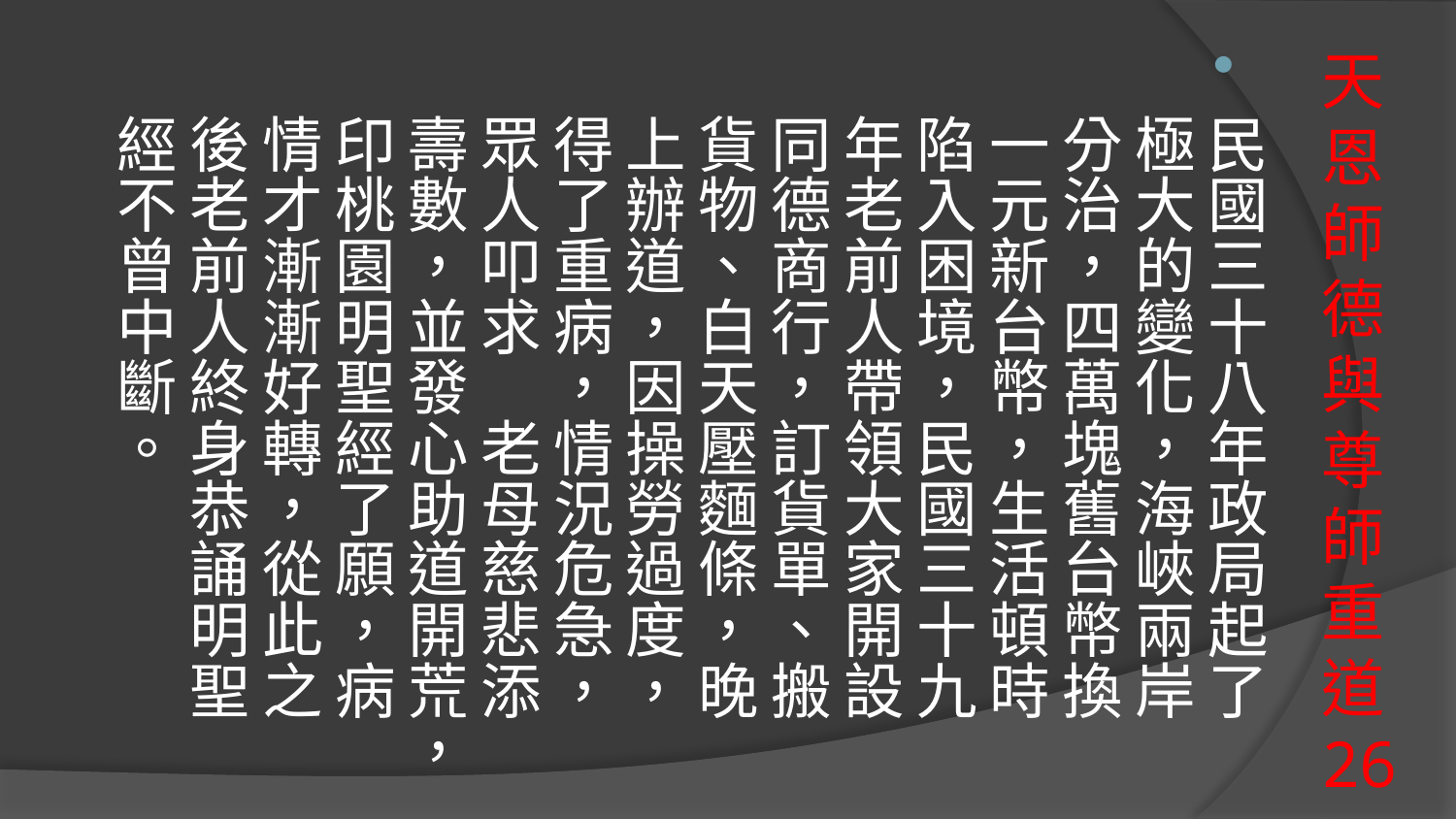

# 天恩師德與尊師重道 26
民國三十八年政局起了極大的變化，海峽兩岸分治，四萬塊舊台幣換一元新台幣，生活頓時陷入困境，民國三十九年老前人帶領大家開設同德商行，訂貨單、搬貨物、白天壓麵條，晚上辦道，因操勞過度，得了重病，情況危急，眾人叩求　老母慈悲添壽數，並發心助道開荒，印桃園明聖經了願，病情才漸漸好轉，從此之後老前人終身恭誦明聖經不曾中斷。